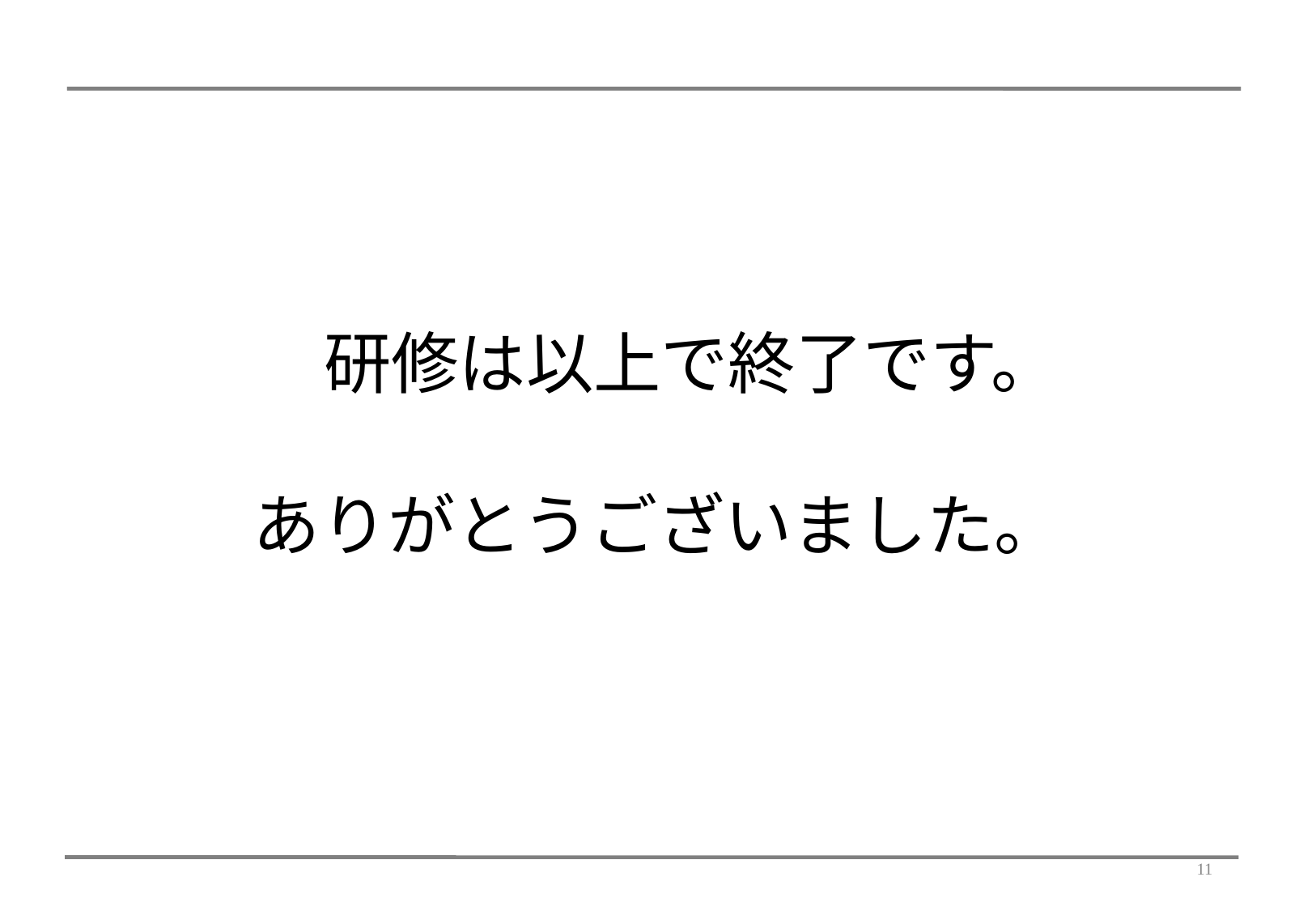

ア ン ケ ー ト へのご協力のお願い

　研修は以上で終了です。

ありがとうございました。
11